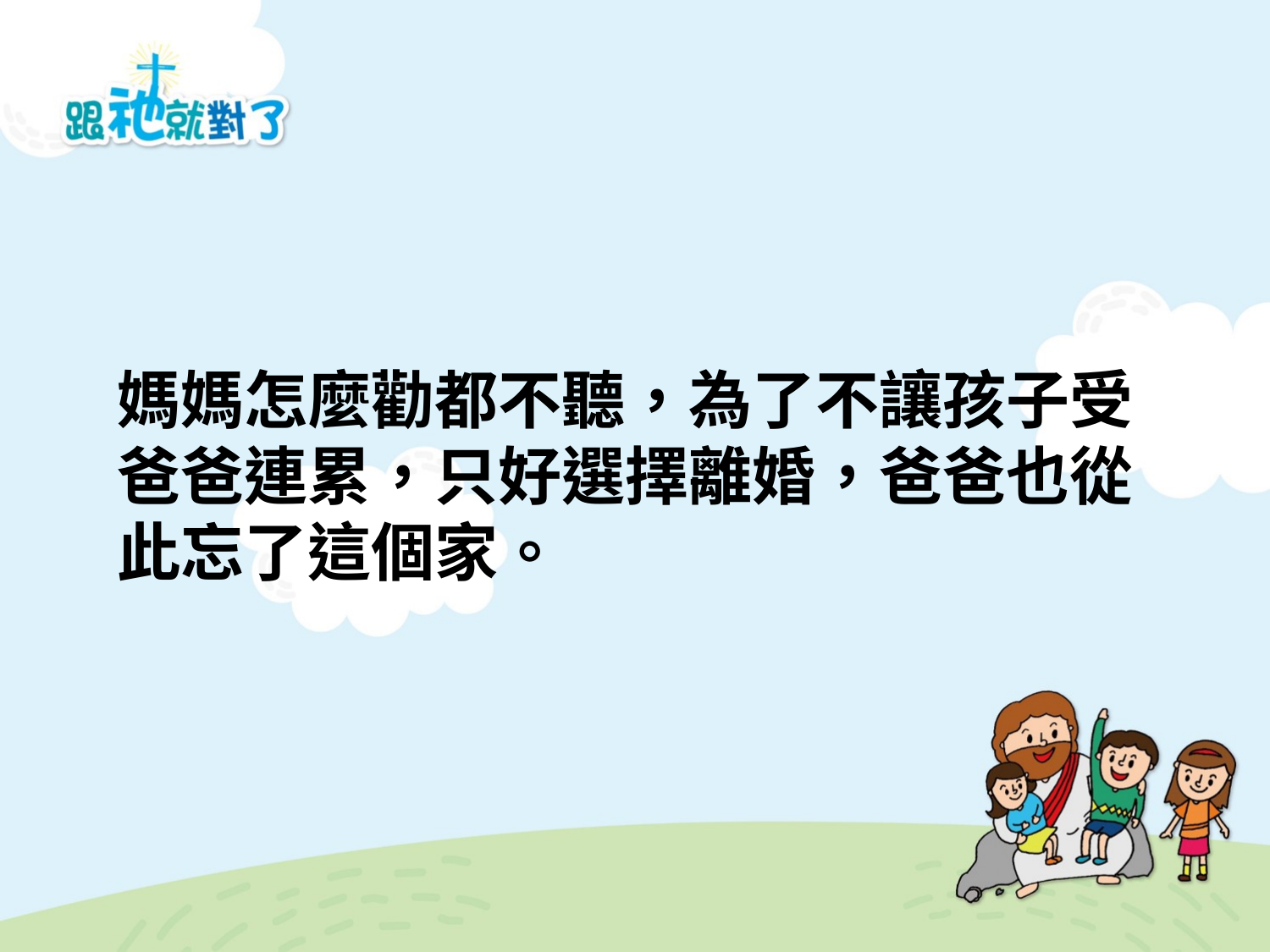

媽媽怎麼勸都不聽，為了不讓孩子受爸爸連累，只好選擇離婚，爸爸也從此忘了這個家。